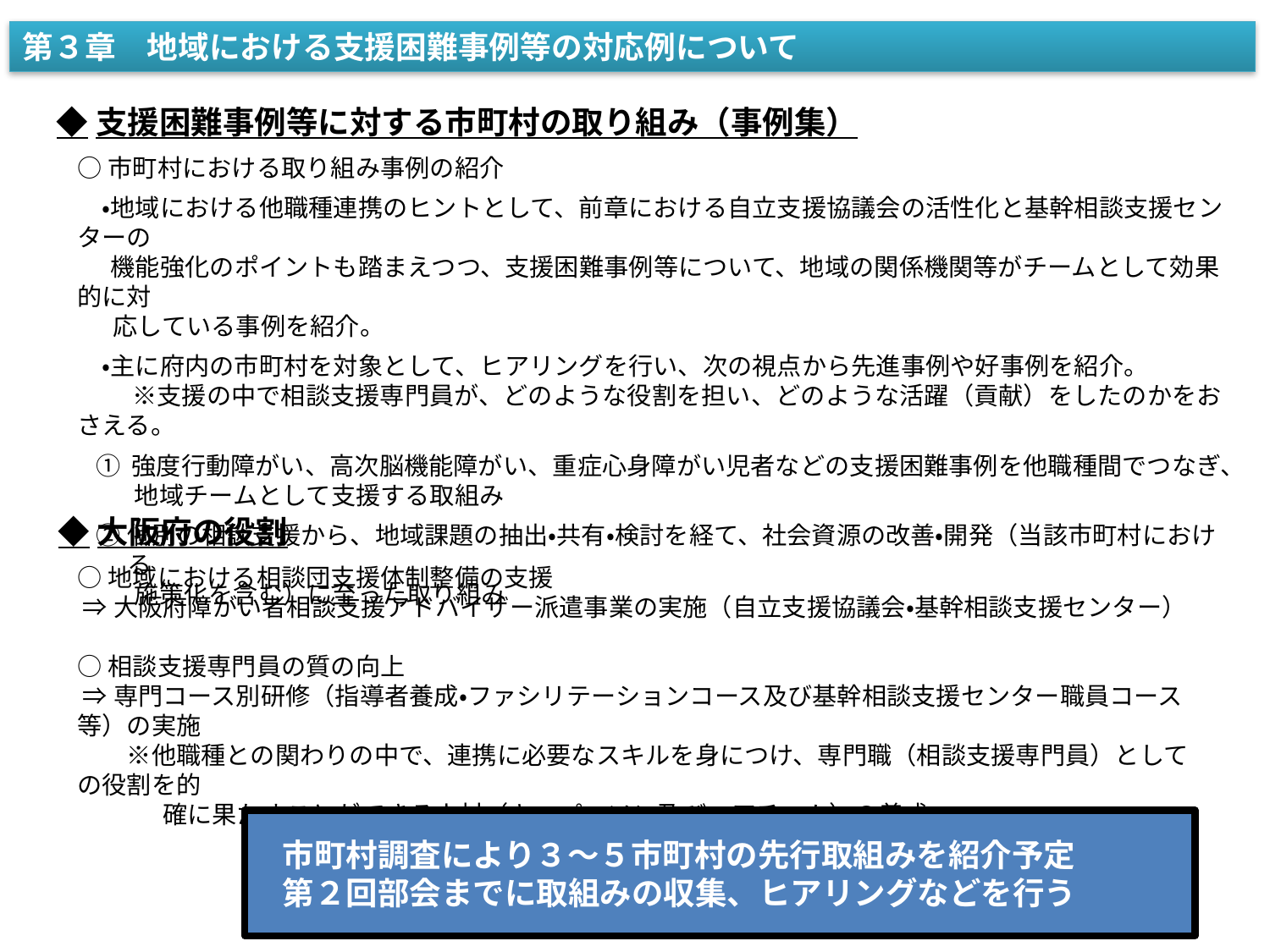

第３章　地域における支援困難事例等の対応例について
◆支援困難事例等に対する市町村の取り組み（事例集）
○市町村における取り組み事例の紹介
　・地域における他職種連携のヒントとして、前章における自立支援協議会の活性化と基幹相談支援センターの
     機能強化のポイントも踏まえつつ、支援困難事例等について、地域の関係機関等がチームとして効果的に対
　  応している事例を紹介。
　・主に府内の市町村を対象として、ヒアリングを行い、次の視点から先進事例や好事例を紹介。
　　 ※支援の中で相談支援専門員が、どのような役割を担い、どのような活躍（貢献）をしたのかをおさえる。
① 強度行動障がい、高次脳機能障がい、重症心身障がい児者などの支援困難事例を他職種間でつなぎ、
      地域チームとして支援する取組み
個別の相談支援から、地域課題の抽出・共有・検討を経て、社会資源の改善・開発（当該市町村における
      施策化を含む）に至った取り組み

◆大阪府の役割
○地域における相談団支援体制整備の支援
 ⇒大阪府障がい者相談支援アドバイザー派遣事業の実施（自立支援協議会・基幹相談支援センター）

○相談支援専門員の質の向上
 ⇒専門コース別研修（指導者養成・ファシリテーションコース及び基幹相談支援センター職員コース等）の実施
　　※他職種との関わりの中で、連携に必要なスキルを身につけ、専門職（相談支援専門員）としての役割を的
　　　  確に果たすことができる人材（キーパーソン及びコアチーム）の養成
市町村調査により３～５市町村の先行取組みを紹介予定
第２回部会までに取組みの収集、ヒアリングなどを行う
3